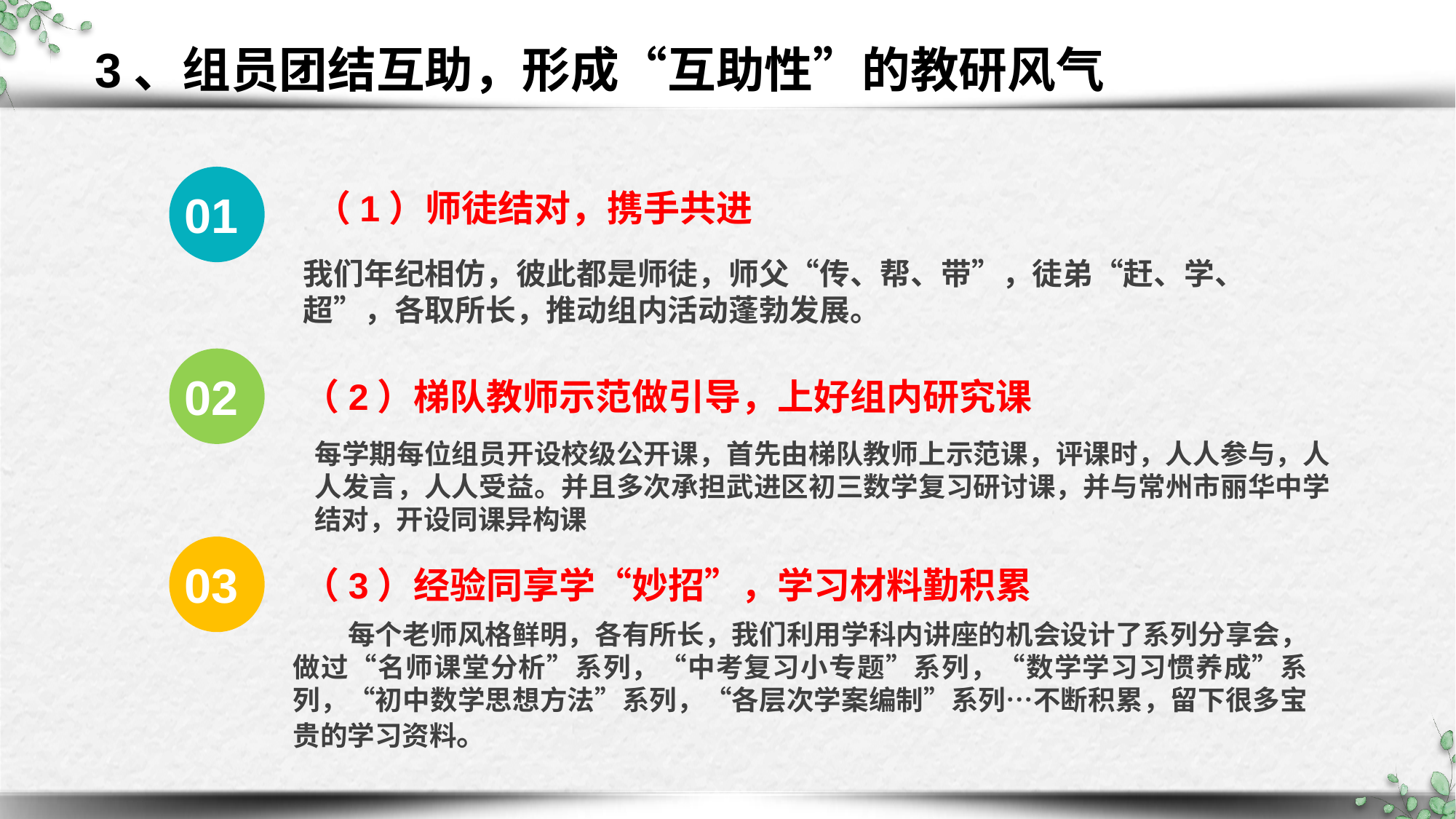

添加幻灯片小标题
3、组员团结互助，形成“互助性”的教研风气

01
（1）师徒结对，携手共进
我们年纪相仿，彼此都是师徒，师父“传、帮、带”，徒弟“赶、学、超”，各取所长，推动组内活动蓬勃发展。

02
（2）梯队教师示范做引导，上好组内研究课
每学期每位组员开设校级公开课，首先由梯队教师上示范课，评课时，人人参与，人人发言，人人受益。并且多次承担武进区初三数学复习研讨课，并与常州市丽华中学结对，开设同课异构课

03
（3）经验同享学“妙招”，学习材料勤积累
　　每个老师风格鲜明，各有所长，我们利用学科内讲座的机会设计了系列分享会，做过“名师课堂分析”系列，“中考复习小专题”系列，“数学学习习惯养成”系列，“初中数学思想方法”系列，“各层次学案编制”系列…不断积累，留下很多宝贵的学习资料。
延时符